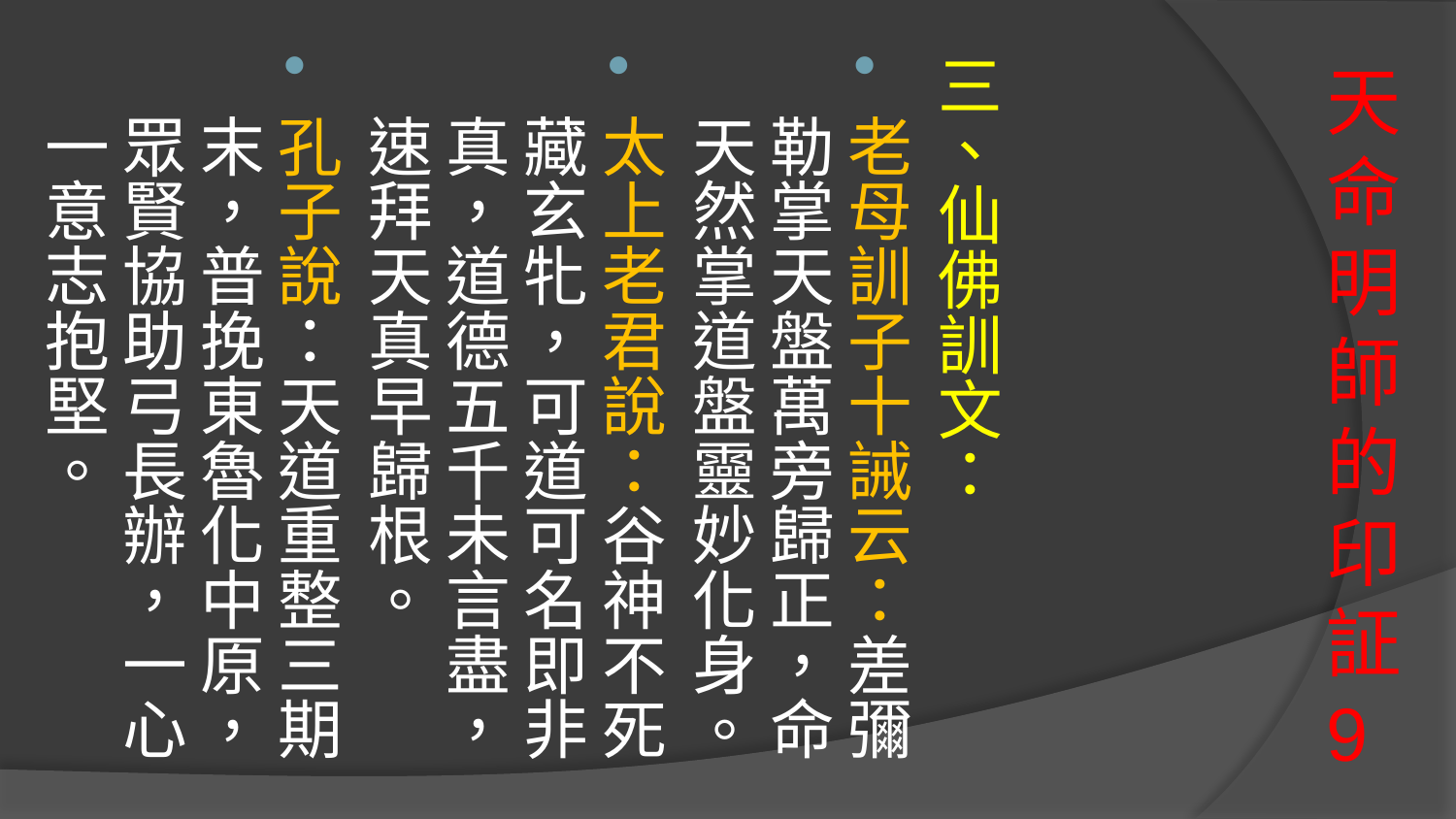

三、仙佛訓文：
老母訓子十誡云：差彌勒掌天盤萬旁歸正，命天然掌道盤靈妙化身。
太上老君說：谷神不死藏玄牝，可道可名即非真，道德五千未言盡， 速拜天真早歸根。
孔子說：天道重整三期末，普挽東魯化中原，眾賢協助弓長辦，一心一意志抱堅。
# 天命明師的印証9